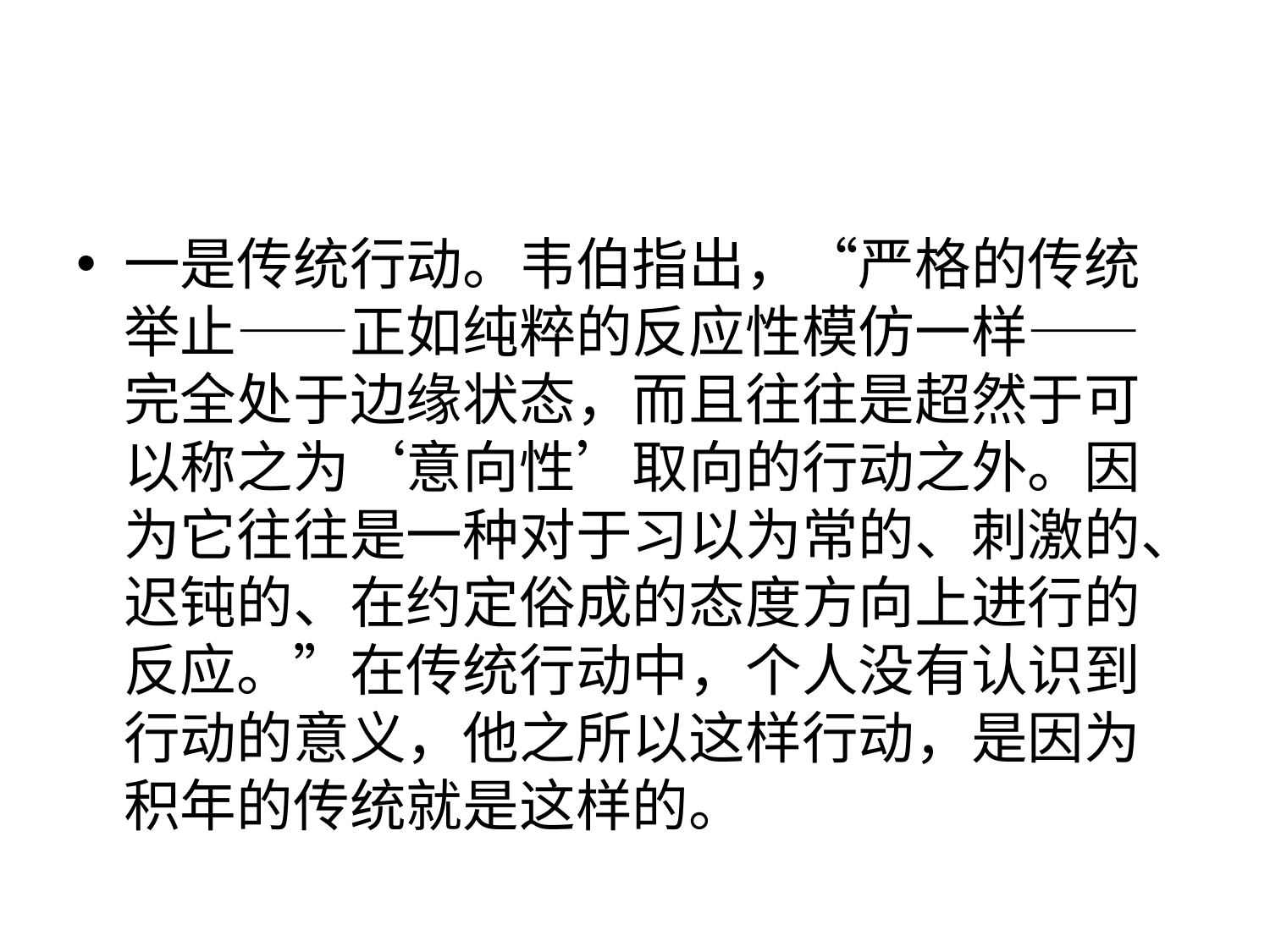

#
一是传统行动。韦伯指出，“严格的传统举止——正如纯粹的反应性模仿一样——完全处于边缘状态，而且往往是超然于可以称之为‘意向性’取向的行动之外。因为它往往是一种对于习以为常的、刺激的、迟钝的、在约定俗成的态度方向上进行的反应。”在传统行动中，个人没有认识到行动的意义，他之所以这样行动，是因为积年的传统就是这样的。